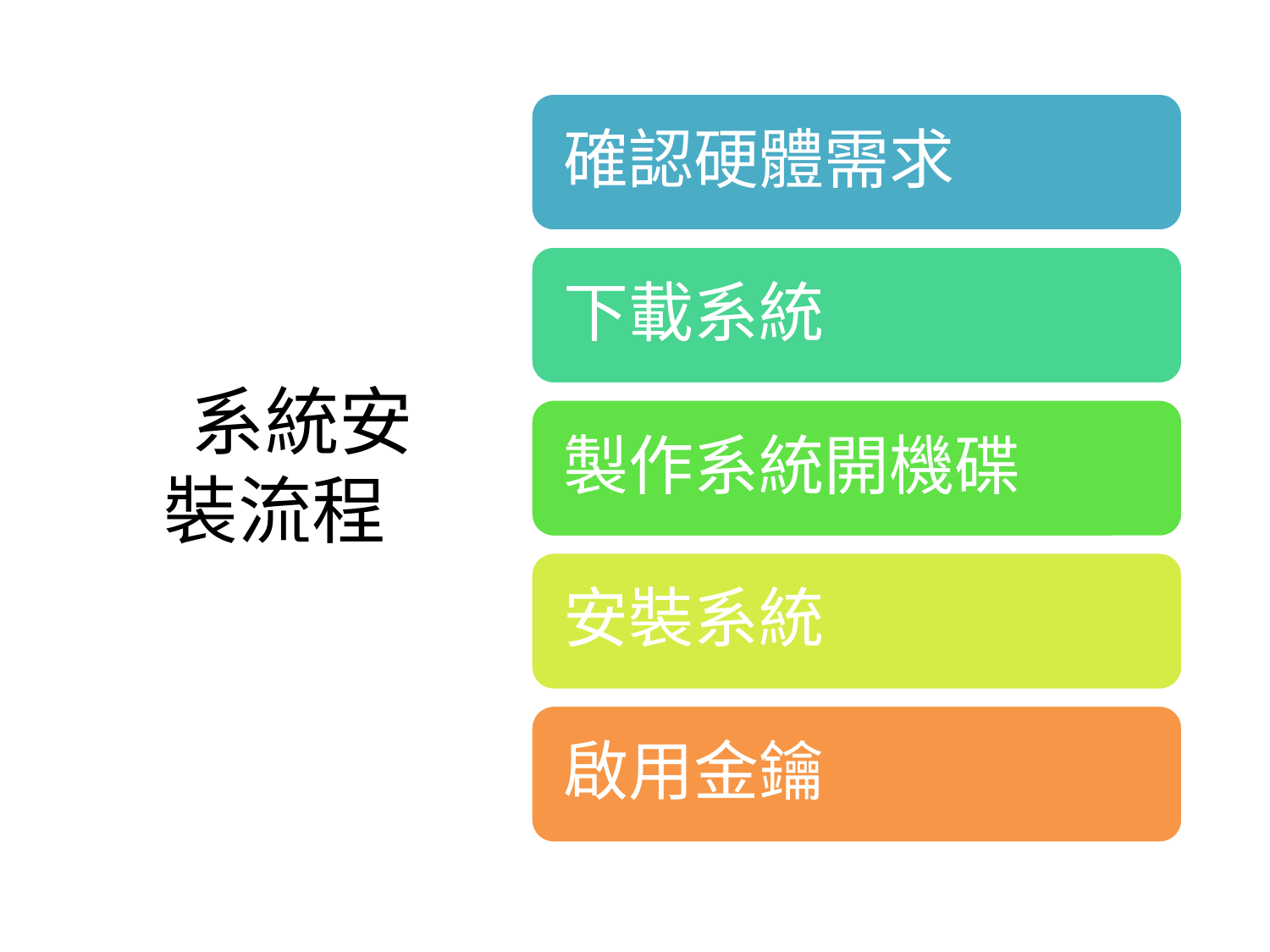

# 系統安裝流程
確認硬體需求
下載系統
製作系統開機碟
安裝系統
啟用金鑰